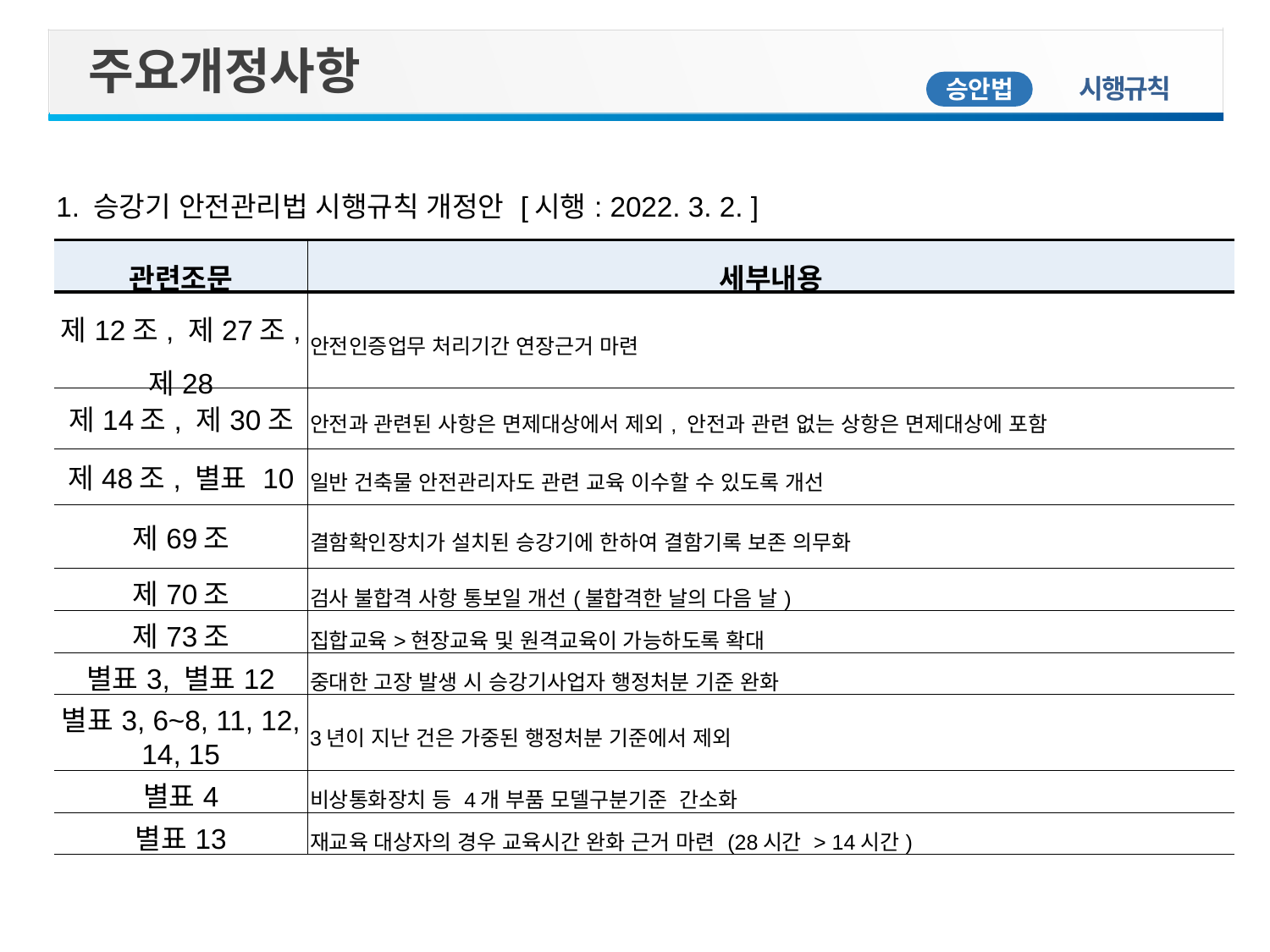

주요개정사항
시행규칙
승안법

| 1. 승강기 안전관리법 시행규칙 개정안 [시행: 2022. 3. 2. ] |  |
| --- | --- |
| 관련조문 | 세부내용 |
| 제12조, 제27조, 제28 | 안전인증업무 처리기간 연장근거 마련 |
| 제14조, 제30조 | 안전과 관련된 사항은 면제대상에서 제외, 안전과 관련 없는 상항은 면제대상에 포함 |
| 제48조, 별표 10 | 일반 건축물 안전관리자도 관련 교육 이수할 수 있도록 개선 |
| 제69조 | 결함확인장치가 설치된 승강기에 한하여 결함기록 보존 의무화 |
| 제70조 | 검사 불합격 사항 통보일 개선(불합격한 날의 다음 날) |
| 제73조 | 집합교육>현장교육 및 원격교육이 가능하도록 확대 |
| 별표3, 별표12 | 중대한 고장 발생 시 승강기사업자 행정처분 기준 완화 |
| 별표3, 6~8, 11, 12, 14, 15 | 3년이 지난 건은 가중된 행정처분 기준에서 제외 |
| 별표4 | 비상통화장치 등 4개 부품 모델구분기준 간소화 |
| 별표13 | 재교육 대상자의 경우 교육시간 완화 근거 마련 (28시간 > 14시간) |